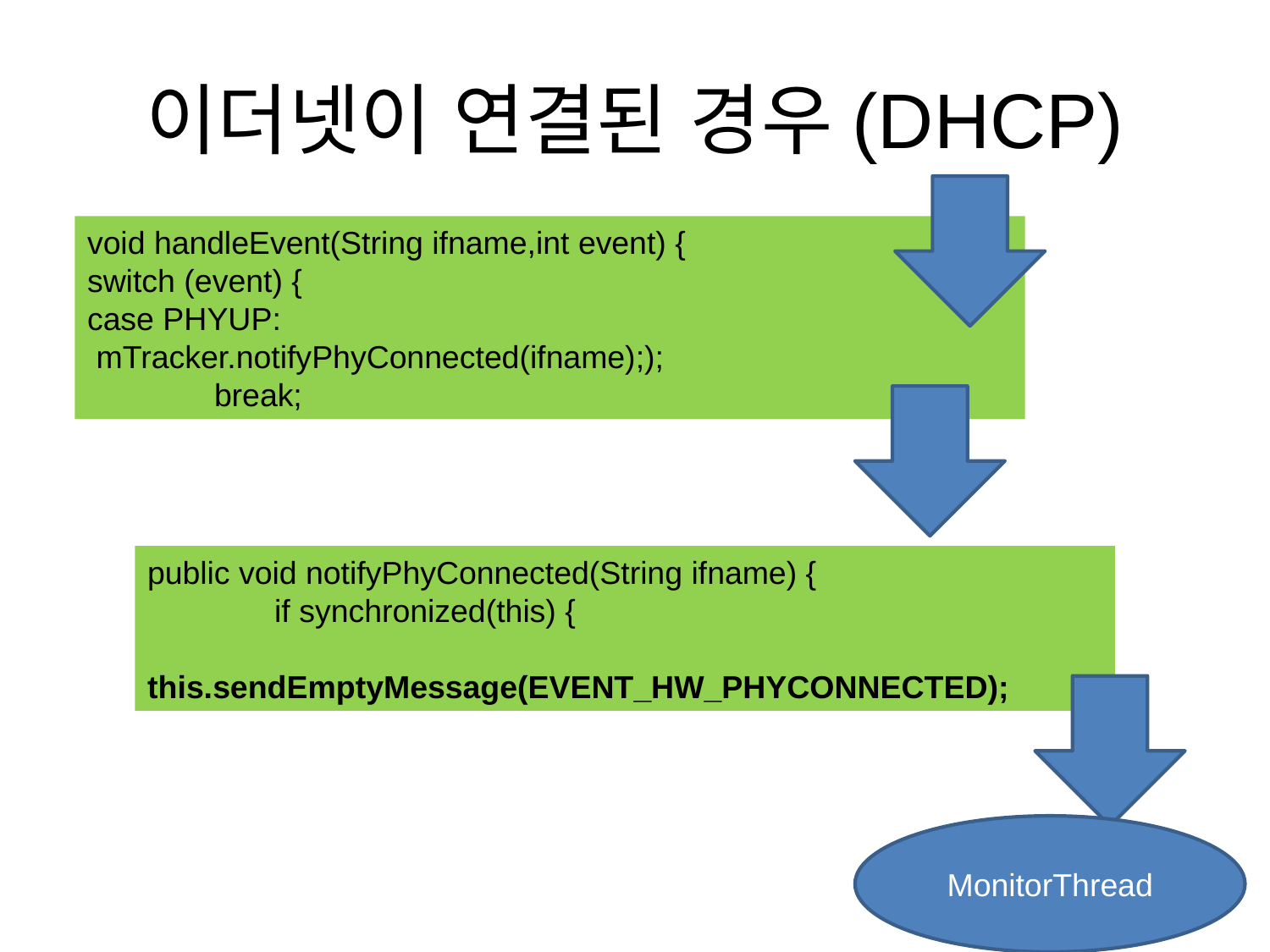

# 이더넷이 연결된 경우(DHCP)

void handleEvent(String ifname,int event) {
switch (event) {
case PHYUP:
 mTracker.notifyPhyConnected(ifname););
	break;

public void notifyPhyConnected(String ifname) {
	if synchronized(this) { 				 	this.sendEmptyMessage(EVENT_HW_PHYCONNECTED);

MonitorThread